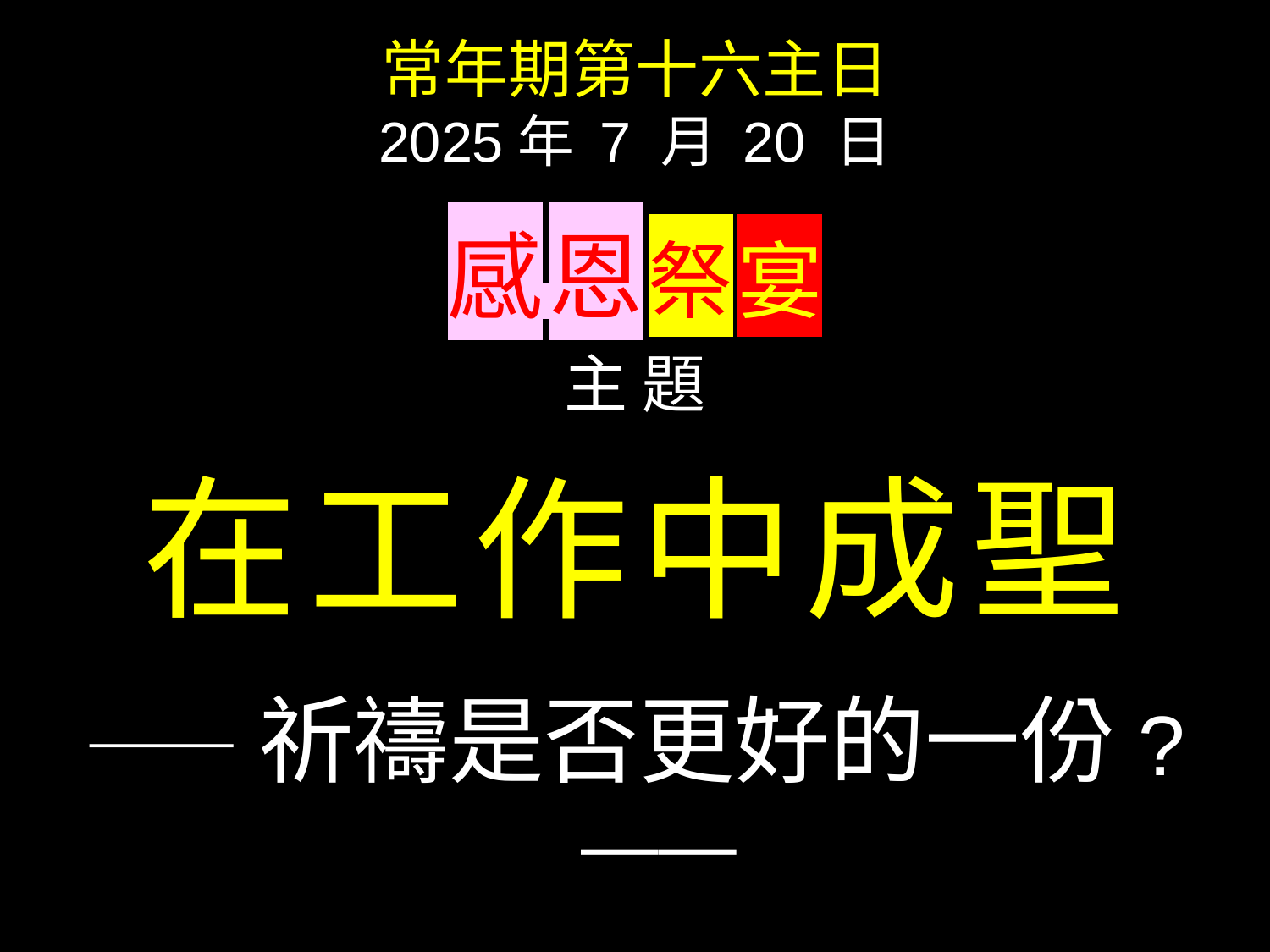

常年期第十六主日
2025年 7 月 20 日

感 恩 祭 宴

主 題
在工作中成聖
——祈禱是否更好的一份?——